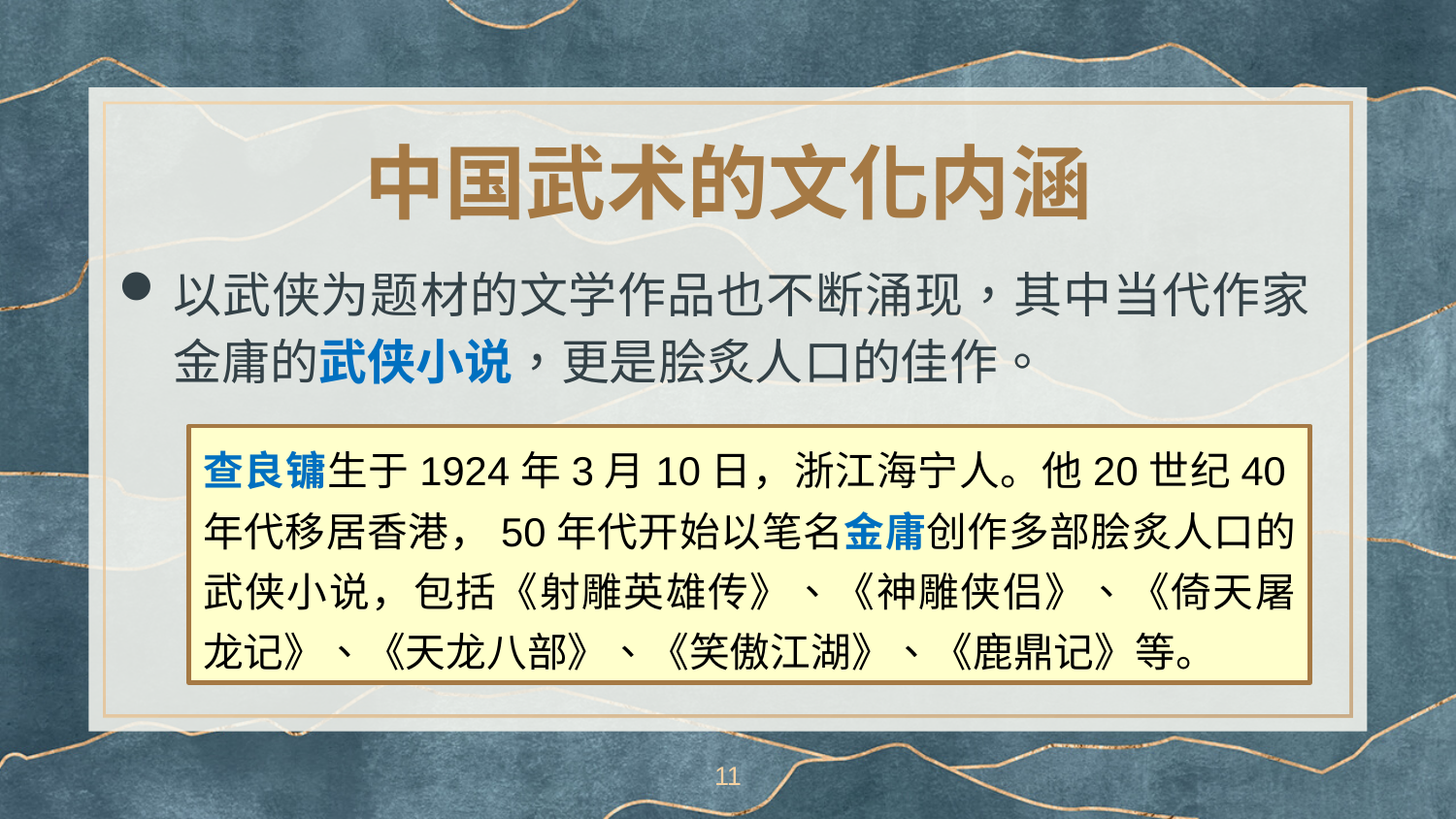

# 中国武术的文化内涵
以武侠为题材的文学作品也不断涌现，其中当代作家金庸的武侠小说，更是脍炙人口的佳作。
查良镛生于1924年3月10日，浙江海宁人。他20世纪40年代移居香港，50年代开始以笔名金庸创作多部脍炙人口的武侠小说，包括《射雕英雄传》、《神雕侠侣》、《倚天屠龙记》、《天龙八部》、《笑傲江湖》、《鹿鼎记》等。
11